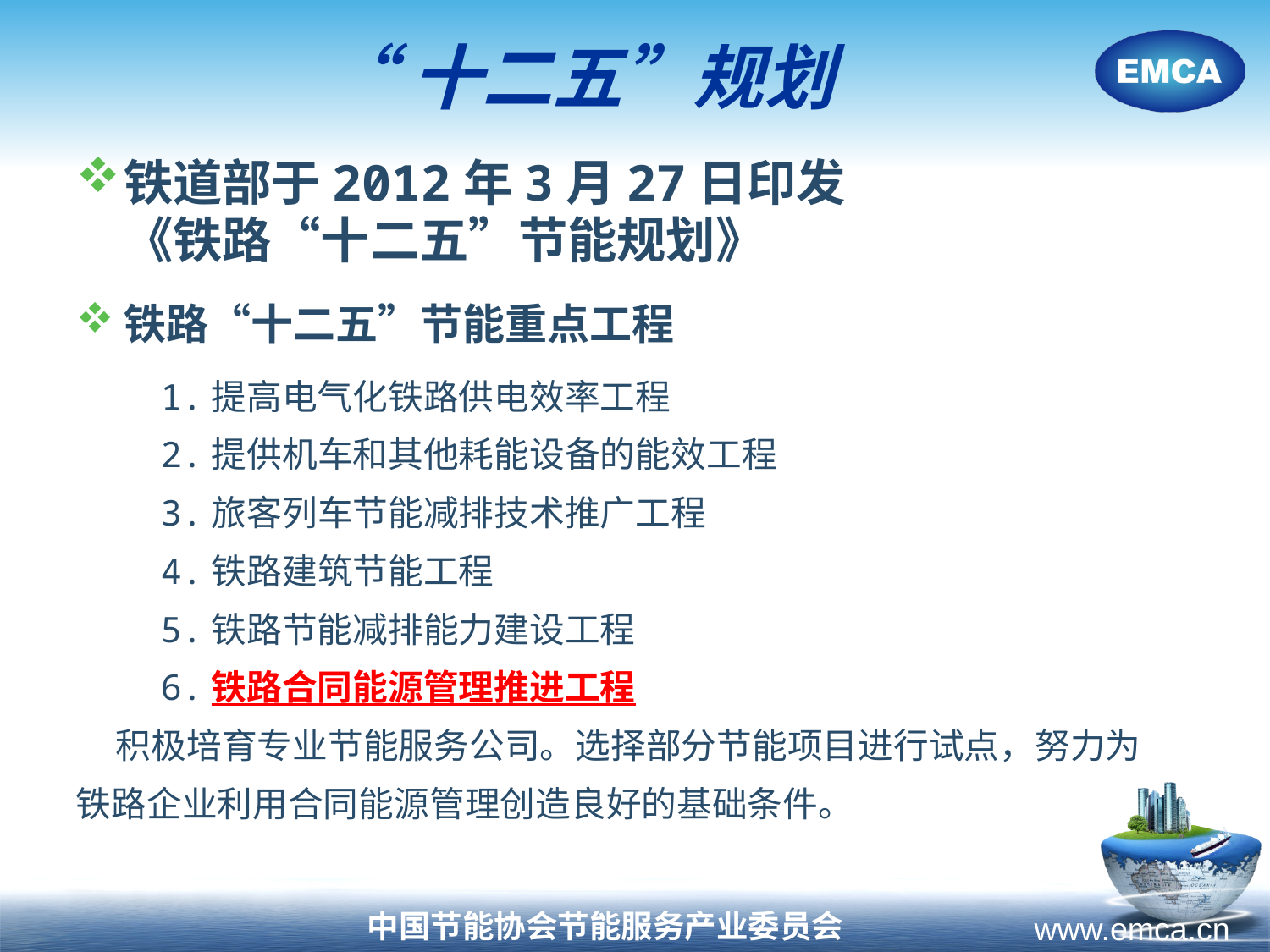

“十二五”规划
铁道部于2012年3月27日印发
《铁路“十二五”节能规划》
铁路“十二五”节能重点工程
    1.提高电气化铁路供电效率工程
    2.提供机车和其他耗能设备的能效工程
    3.旅客列车节能减排技术推广工程
    4.铁路建筑节能工程
    5.铁路节能减排能力建设工程
    6.铁路合同能源管理推进工程
    积极培育专业节能服务公司。选择部分节能项目进行试点，努力为铁路企业利用合同能源管理创造良好的基础条件。

54